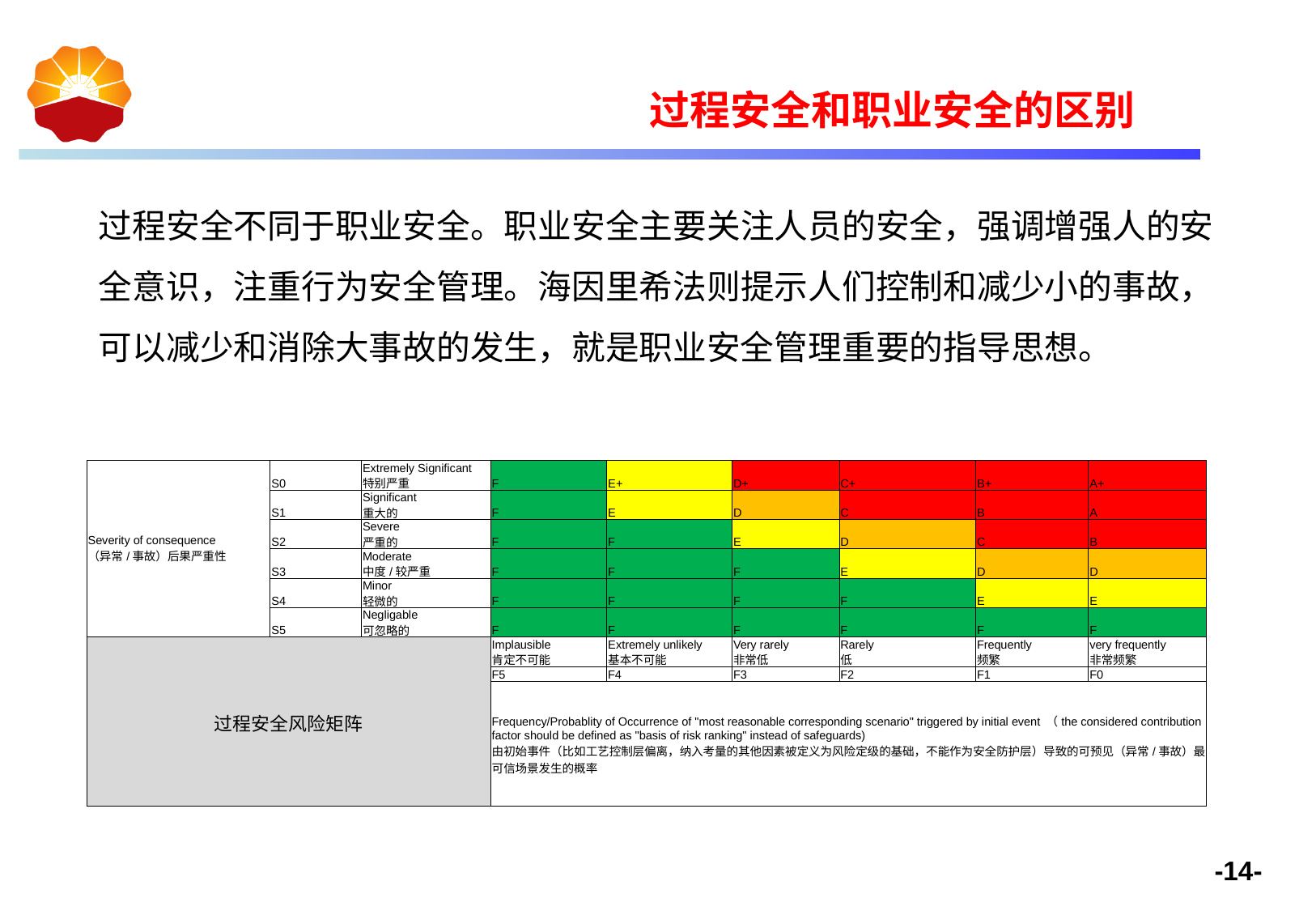

过程安全和职业安全的区别
过程安全不同于职业安全。职业安全主要关注人员的安全，强调增强人的安全意识，注重行为安全管理。海因里希法则提示人们控制和减少小的事故，可以减少和消除大事故的发生，就是职业安全管理重要的指导思想。
| Severity of consequence （异常/事故）后果严重性 | S0 | Extremely Significant 特别严重 | F | E+ | D+ | C+ | B+ | A+ |
| --- | --- | --- | --- | --- | --- | --- | --- | --- |
|  | S1 | Significant 重大的 | F | E | D | C | B | A |
|  | S2 | Severe 严重的 | F | F | E | D | C | B |
|  | S3 | Moderate 中度/较严重 | F | F | F | E | D | D |
|  | S4 | Minor 轻微的 | F | F | F | F | E | E |
|  | S5 | Negligable 可忽略的 | F | F | F | F | F | F |
| 过程安全风险矩阵 |  |  | Implausible 肯定不可能 | Extremely unlikely 基本不可能 | Very rarely 非常低 | Rarely 低 | Frequently 频繁 | very frequently 非常频繁 |
|  |  |  | F5 | F4 | F3 | F2 | F1 | F0 |
|  |  |  | Frequency/Probablity of Occurrence of "most reasonable corresponding scenario" triggered by initial event （the considered contribution factor should be defined as "basis of risk ranking" instead of safeguards) 由初始事件（比如工艺控制层偏离，纳入考量的其他因素被定义为风险定级的基础，不能作为安全防护层）导致的可预见（异常/事故）最可信场景发生的概率 |  |  |  |  |  |